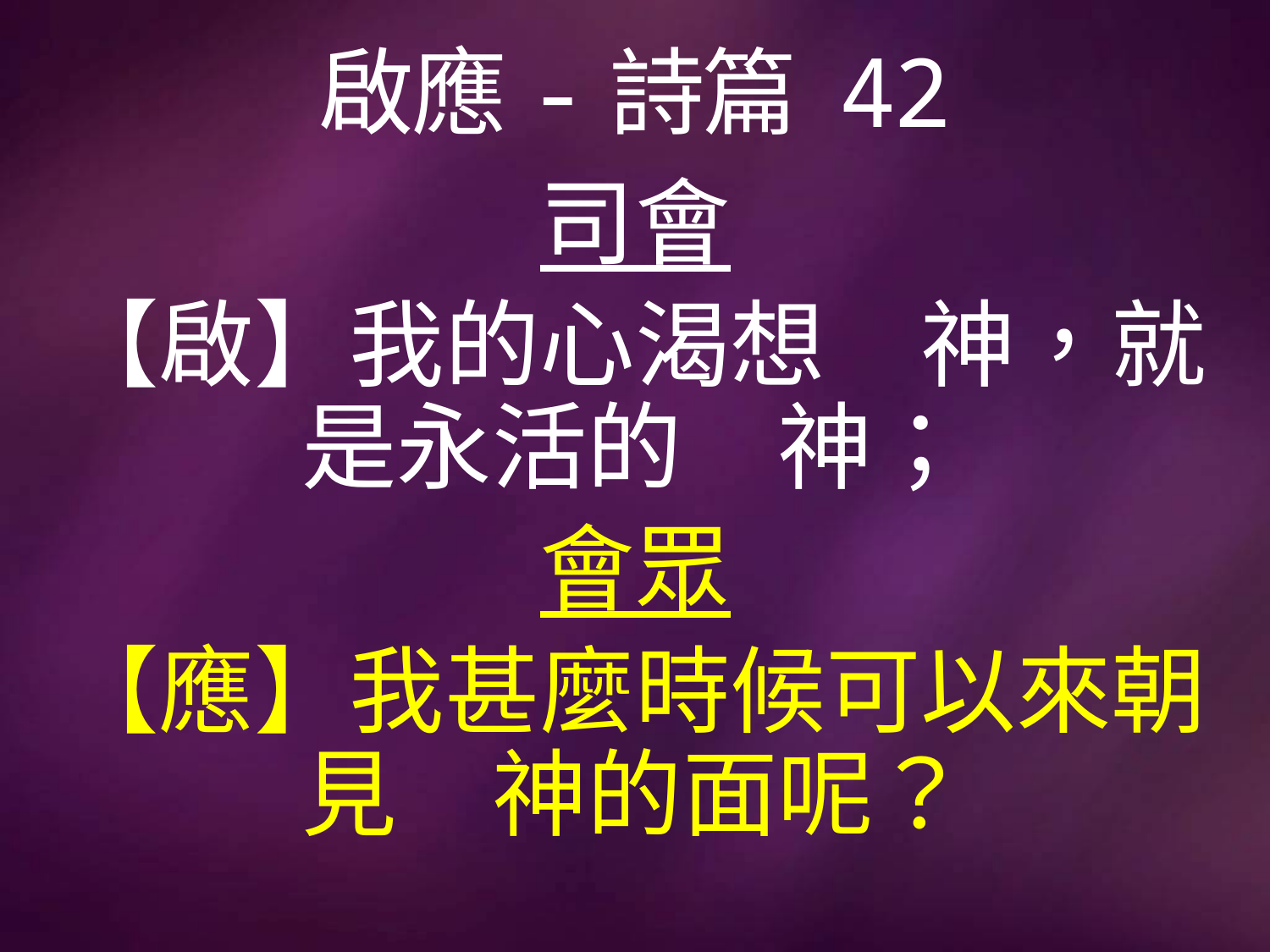

# 啟應-詩篇 42
司會
【啟】我的心渴想　神，就是永活的　神；
會眾
【應】我甚麼時候可以來朝見　神的面呢？